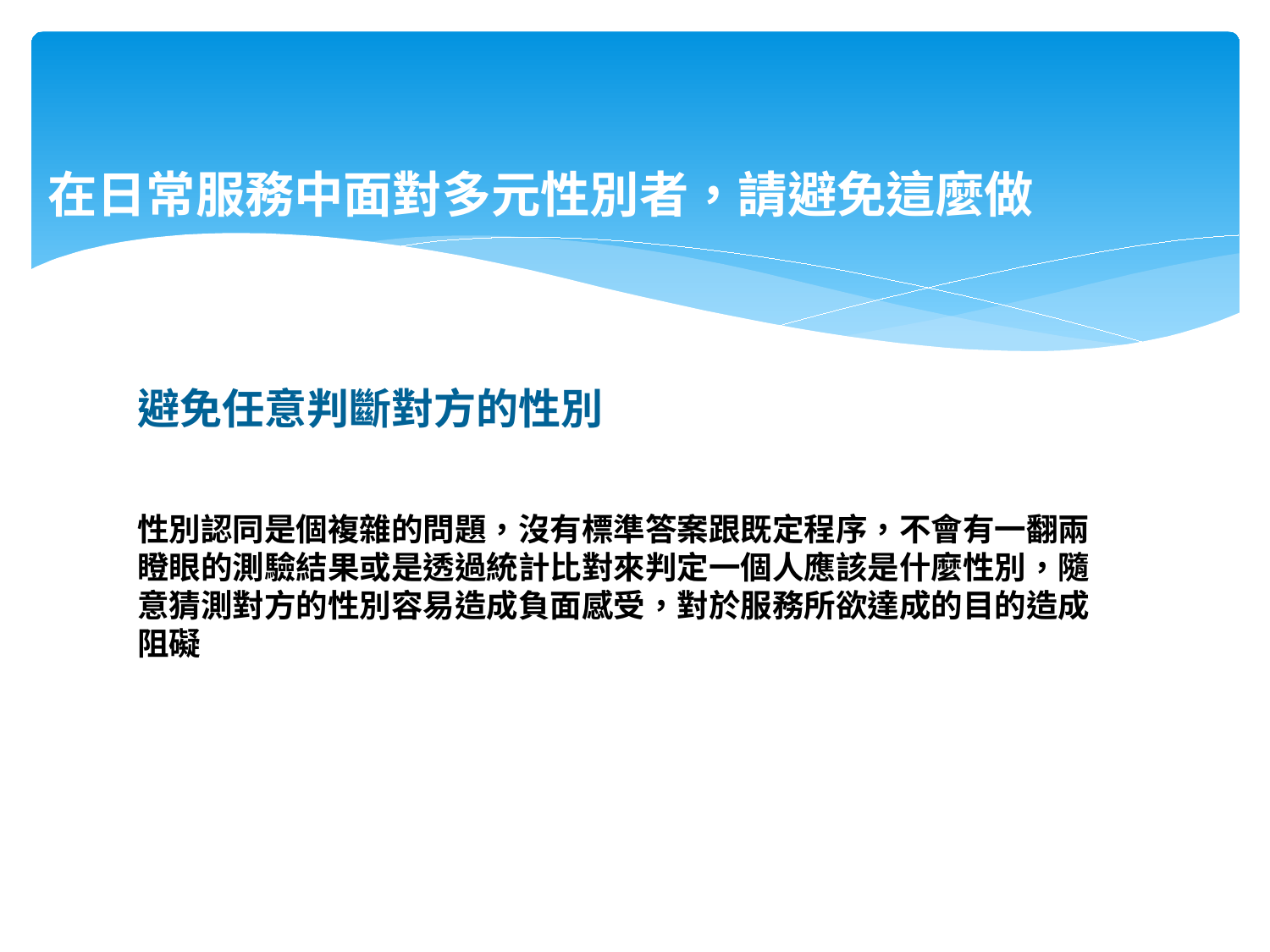

# 在日常服務中面對多元性別者，請避免這麼做
避免任意判斷對方的性別

性別認同是個複雜的問題，沒有標準答案跟既定程序，不會有一翻兩瞪眼的測驗結果或是透過統計比對來判定一個人應該是什麼性別，隨意猜測對方的性別容易造成負面感受，對於服務所欲達成的目的造成阻礙